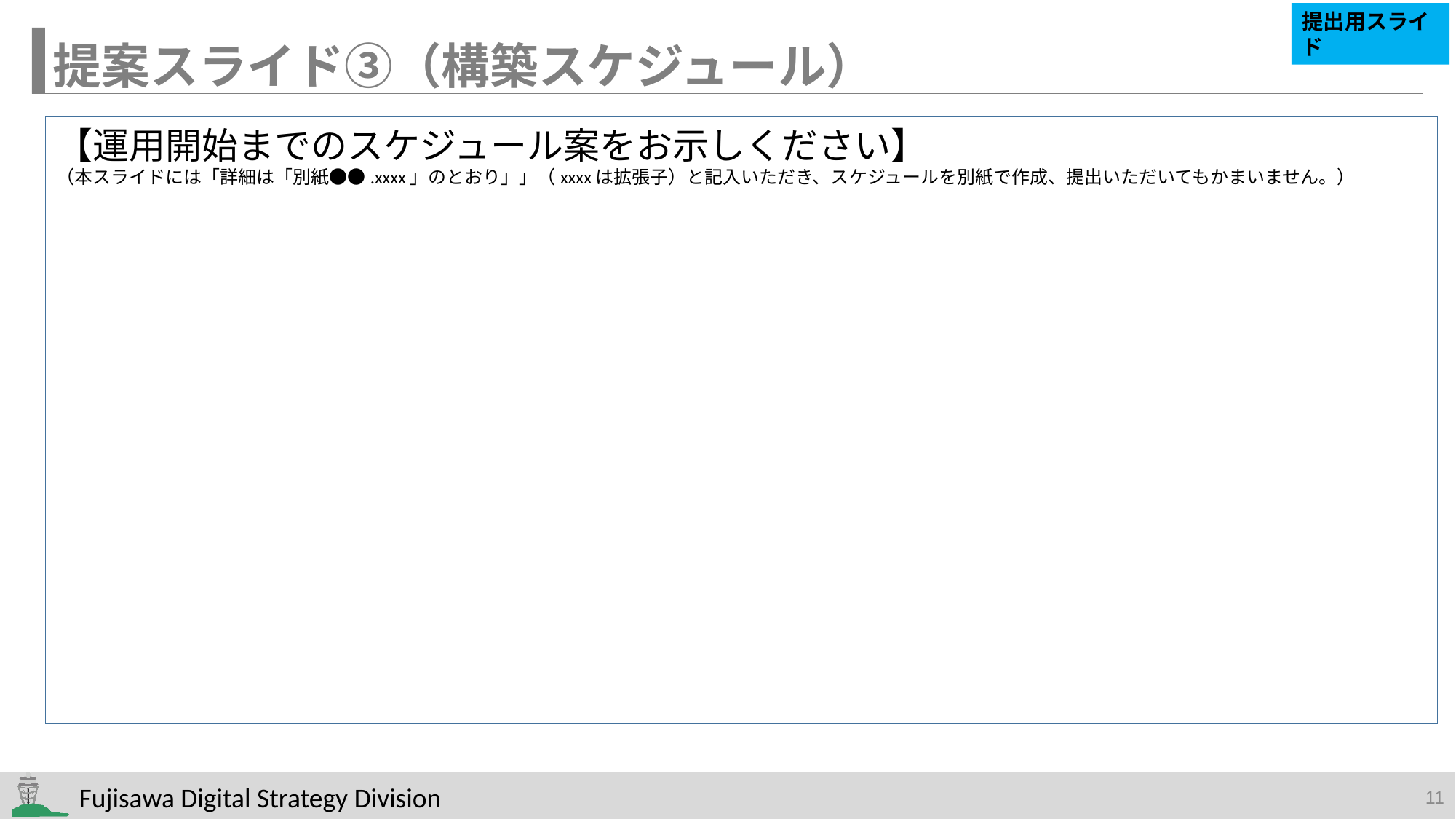

提出用スライド

提案スライド③（構築スケジュール）
【運用開始までのスケジュール案をお示しください】
（本スライドには「詳細は「別紙●●.xxxx」のとおり」」（xxxxは拡張子）と記入いただき、スケジュールを別紙で作成、提出いただいてもかまいません。）

11